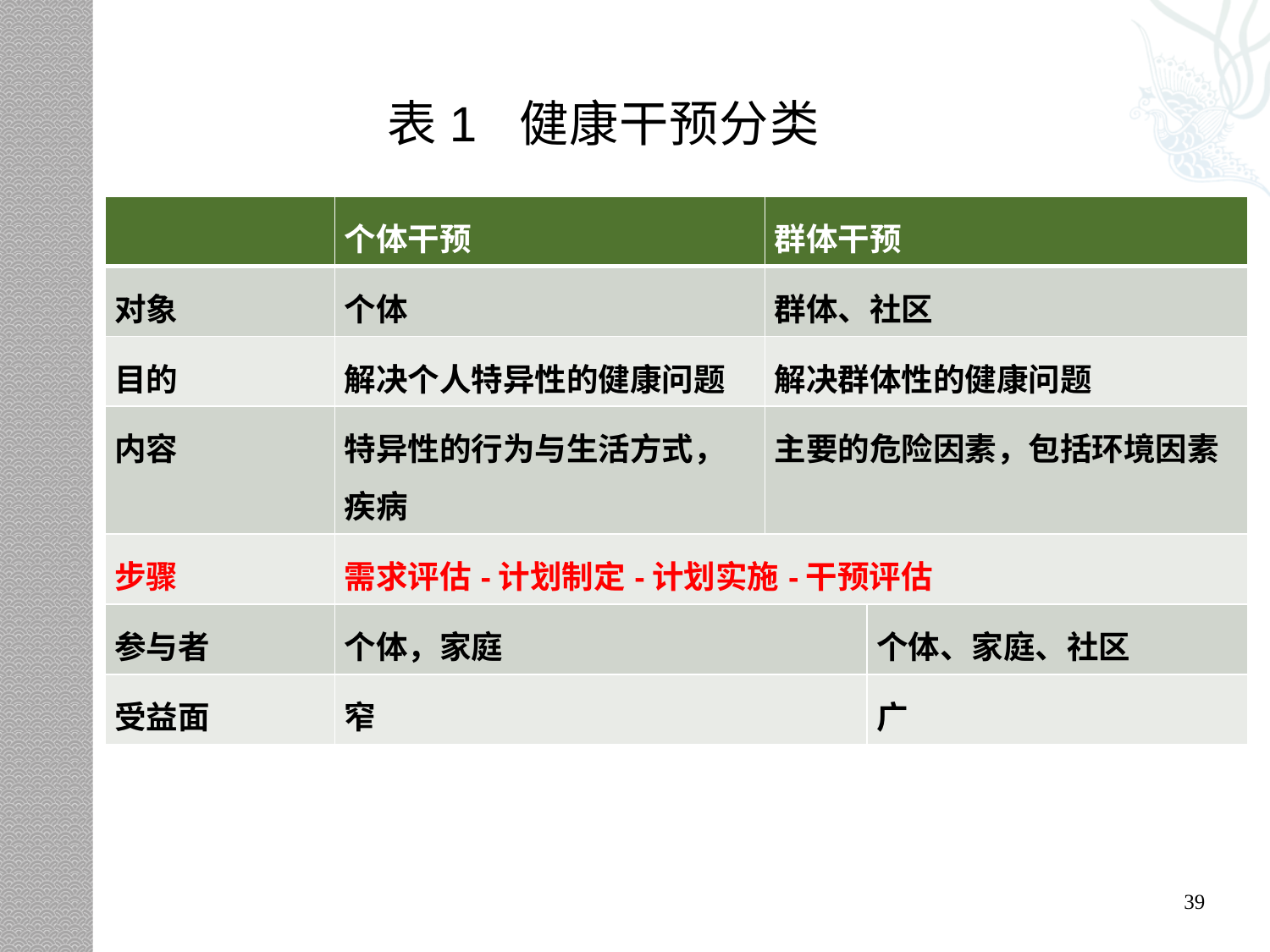

# 表1  健康干预分类
|  | 个体干预 | 群体干预 |  |
| --- | --- | --- | --- |
| 对象 | 个体 | 群体、社区 |  |
| 目的 | 解决个人特异性的健康问题 | 解决群体性的健康问题 |  |
| 内容 | 特异性的行为与生活方式，疾病 | 主要的危险因素，包括环境因素 |  |
| 步骤 | 需求评估-计划制定-计划实施-干预评估 |  |  |
| 参与者 | 个体，家庭 |  | 个体、家庭、社区 |
| 受益面 | 窄 |  | 广 |
39